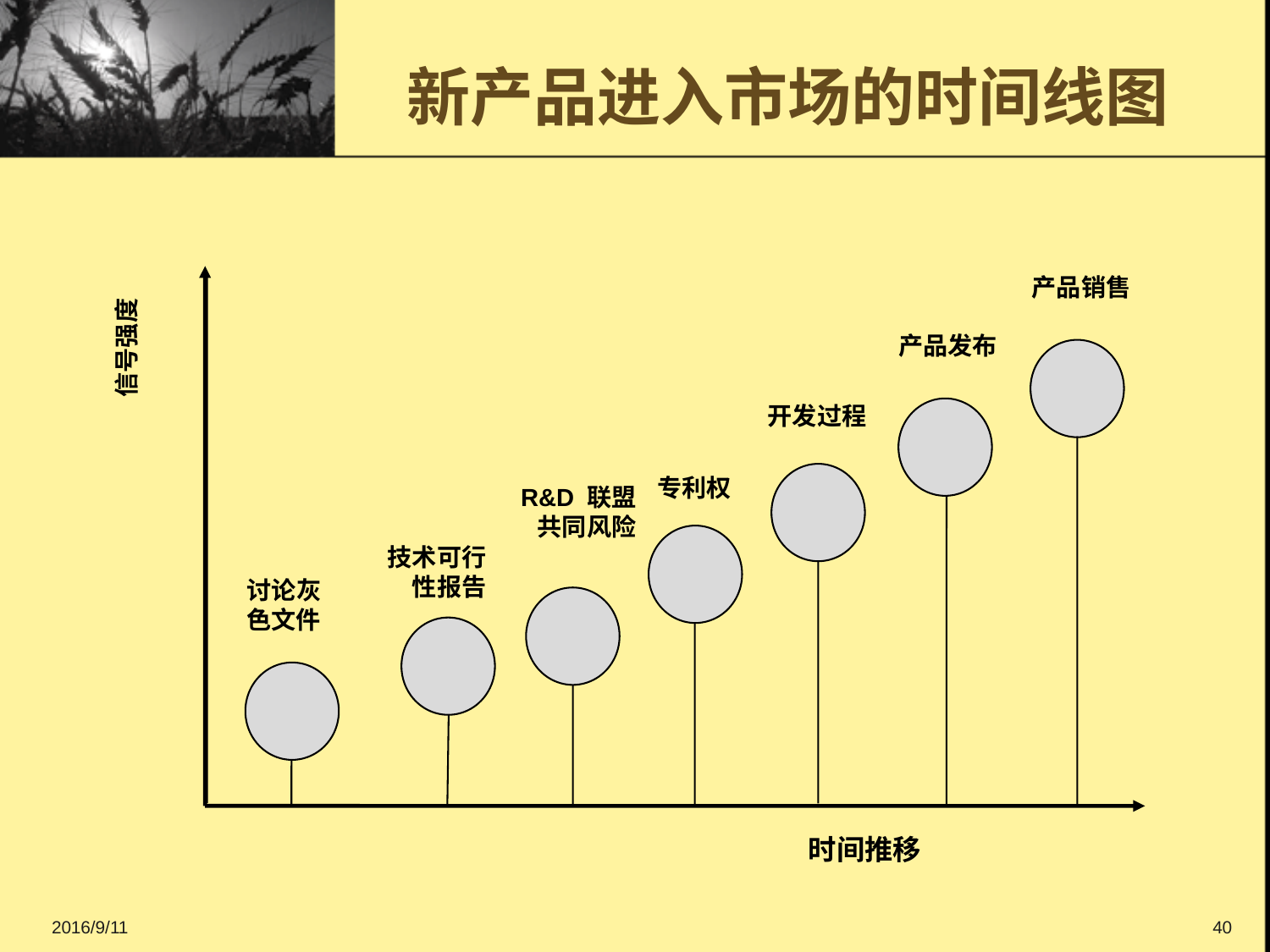

# 新产品进入市场的时间线图

产品销售

产品发布

信号强度

开发过程

专利权
R&D 联盟
共同风险

技术可行
性报告

 讨论灰
色文件

时间推移

2016/9/11

40